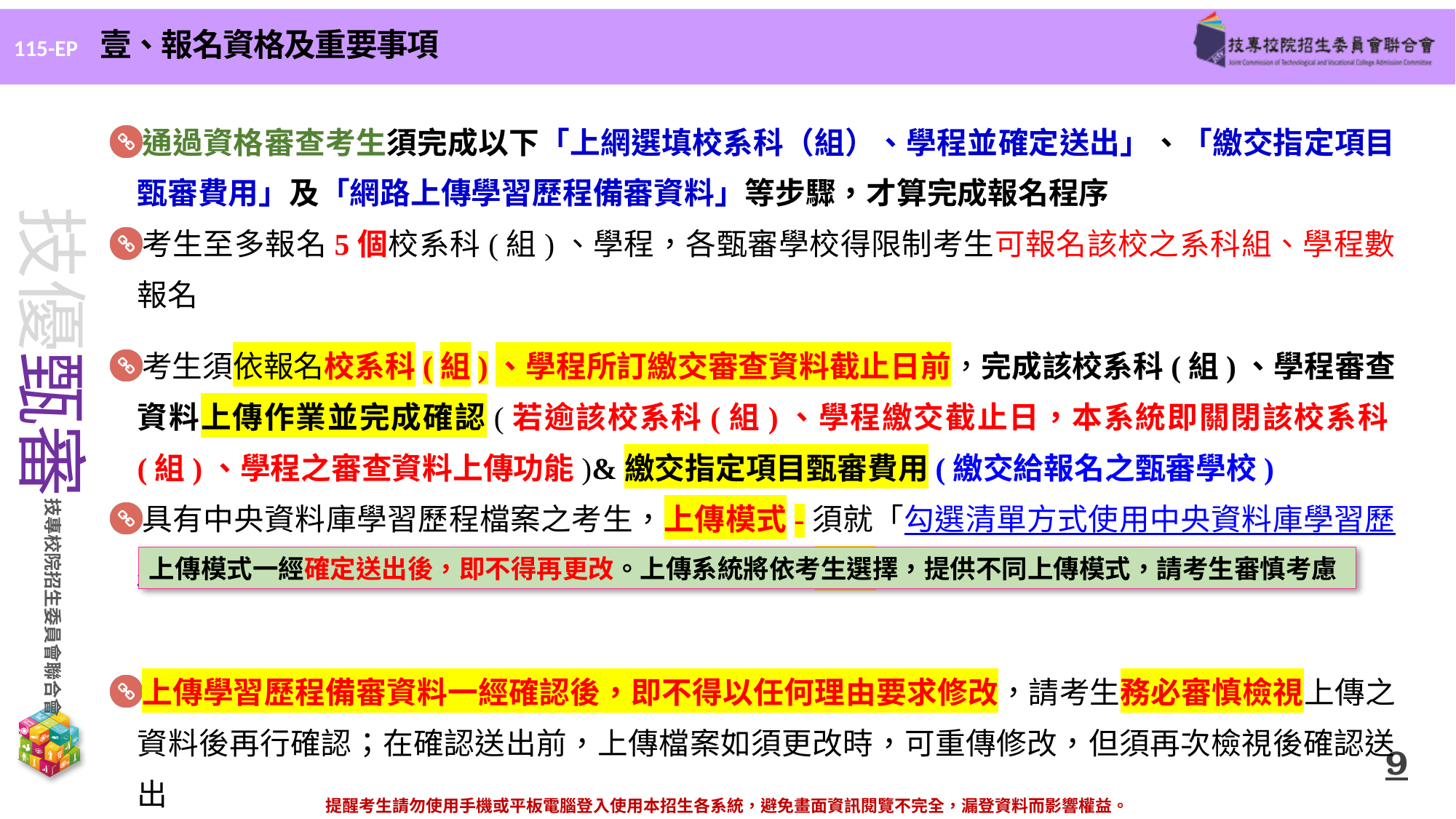

壹、報名資格及重要事項
通過資格審查考生須完成以下「上網選填校系科（組）、學程並確定送出」、「繳交指定項目甄審費用」及「網路上傳學習歷程備審資料」等步驟，才算完成報名程序
考生至多報名5個校系科(組)、學程，各甄審學校得限制考生可報名該校之系科組、學程數報名

考生須依報名校系科(組)、學程所訂繳交審查資料截止日前，完成該校系科(組)、學程審查資料上傳作業並完成確認(若逾該校系科(組)、學程繳交截止日，本系統即關閉該校系科(組)、學程之審查資料上傳功能)&繳交指定項目甄審費用(繳交給報名之甄審學校)
具有中央資料庫學習歷程檔案之考生，上傳模式-須就「勾選清單方式使用中央資料庫學習歷程檔案」或「採用自行上傳PDF檔案選擇方式」，擇一方式繳交學習歷程備審資料

上傳學習歷程備審資料一經確認後，即不得以任何理由要求修改，請考生務必審慎檢視上傳之資料後再行確認；在確認送出前，上傳檔案如須更改時，可重傳修改，但須再次檢視後確認送出
上傳模式一經確定送出後，即不得再更改。上傳系統將依考生選擇，提供不同上傳模式，請考生審慎考慮